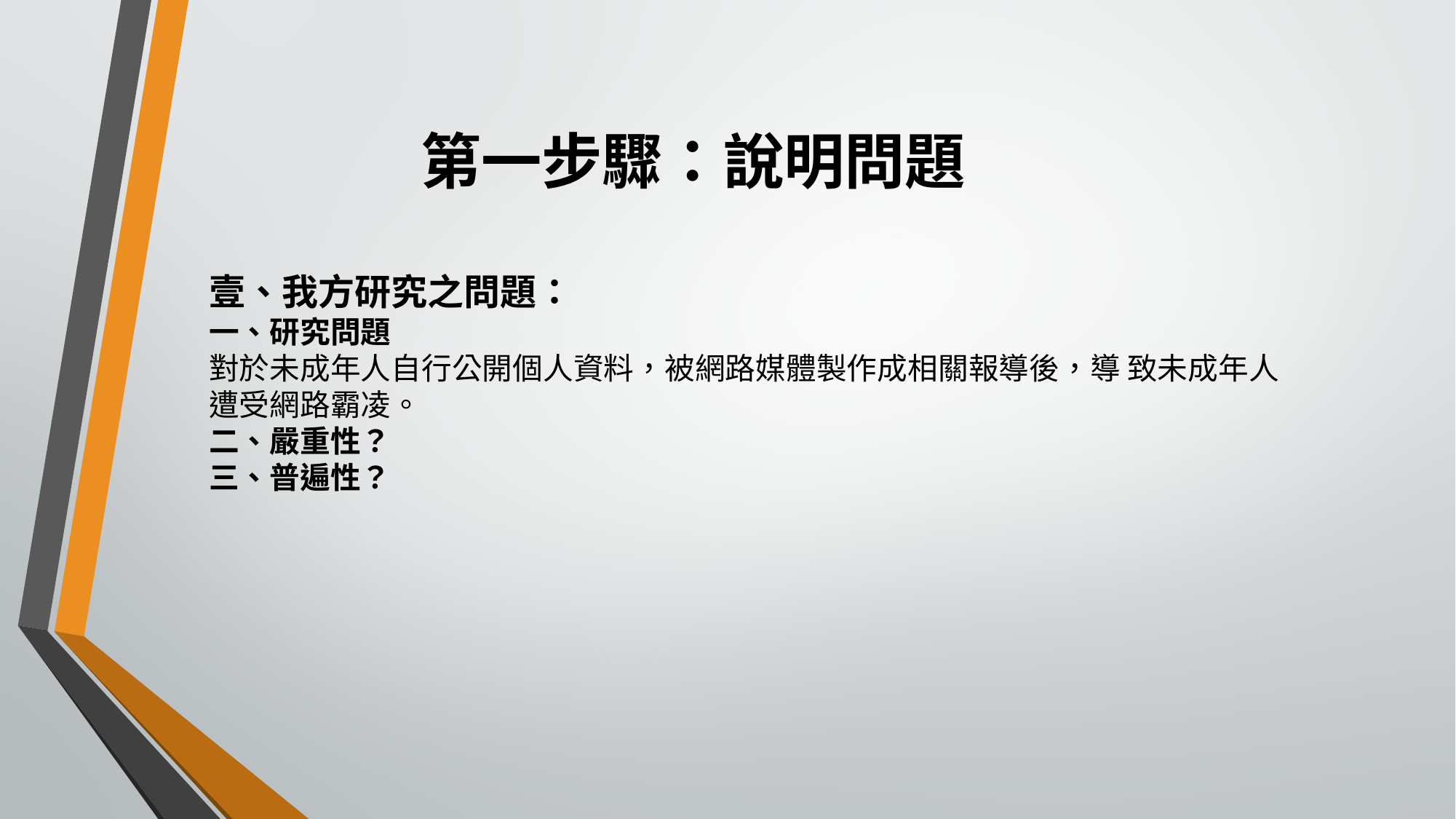

# 第一步驟：說明問題
壹、我方研究之問題：
一、研究問題
對於未成年人自行公開個人資料，被網路媒體製作成相關報導後，導 致未成年人遭受網路霸凌。
二、嚴重性？
三、普遍性？